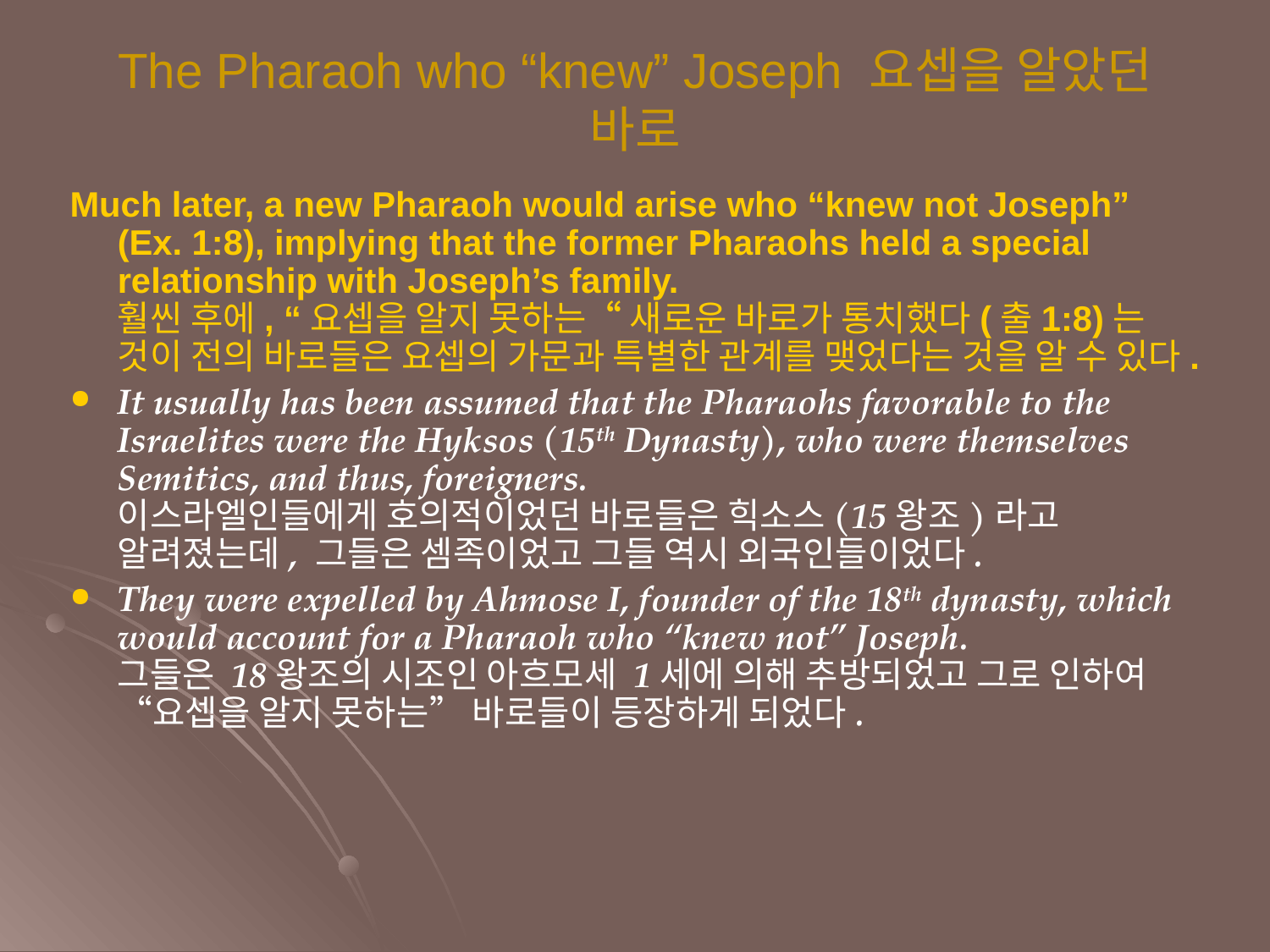

The Pharaoh who “knew” Joseph 요셉을 알았던 바로
Much later, a new Pharaoh would arise who “knew not Joseph” (Ex. 1:8), implying that the former Pharaohs held a special relationship with Joseph’s family.
훨씬 후에, “요셉을 알지 못하는“ 새로운 바로가 통치했다(출1:8)는 것이 전의 바로들은 요셉의 가문과 특별한 관계를 맺었다는 것을 알 수 있다.
It usually has been assumed that the Pharaohs favorable to the Israelites were the Hyksos (15th Dynasty), who were themselves Semitics, and thus, foreigners.
이스라엘인들에게 호의적이었던 바로들은 힉소스(15왕조)라고 알려졌는데, 그들은 셈족이었고 그들 역시 외국인들이었다.
They were expelled by Ahmose I, founder of the 18th dynasty, which would account for a Pharaoh who “knew not” Joseph.
그들은 18왕조의 시조인 아흐모세 1세에 의해 추방되었고 그로 인하여 “요셉을 알지 못하는” 바로들이 등장하게 되었다.